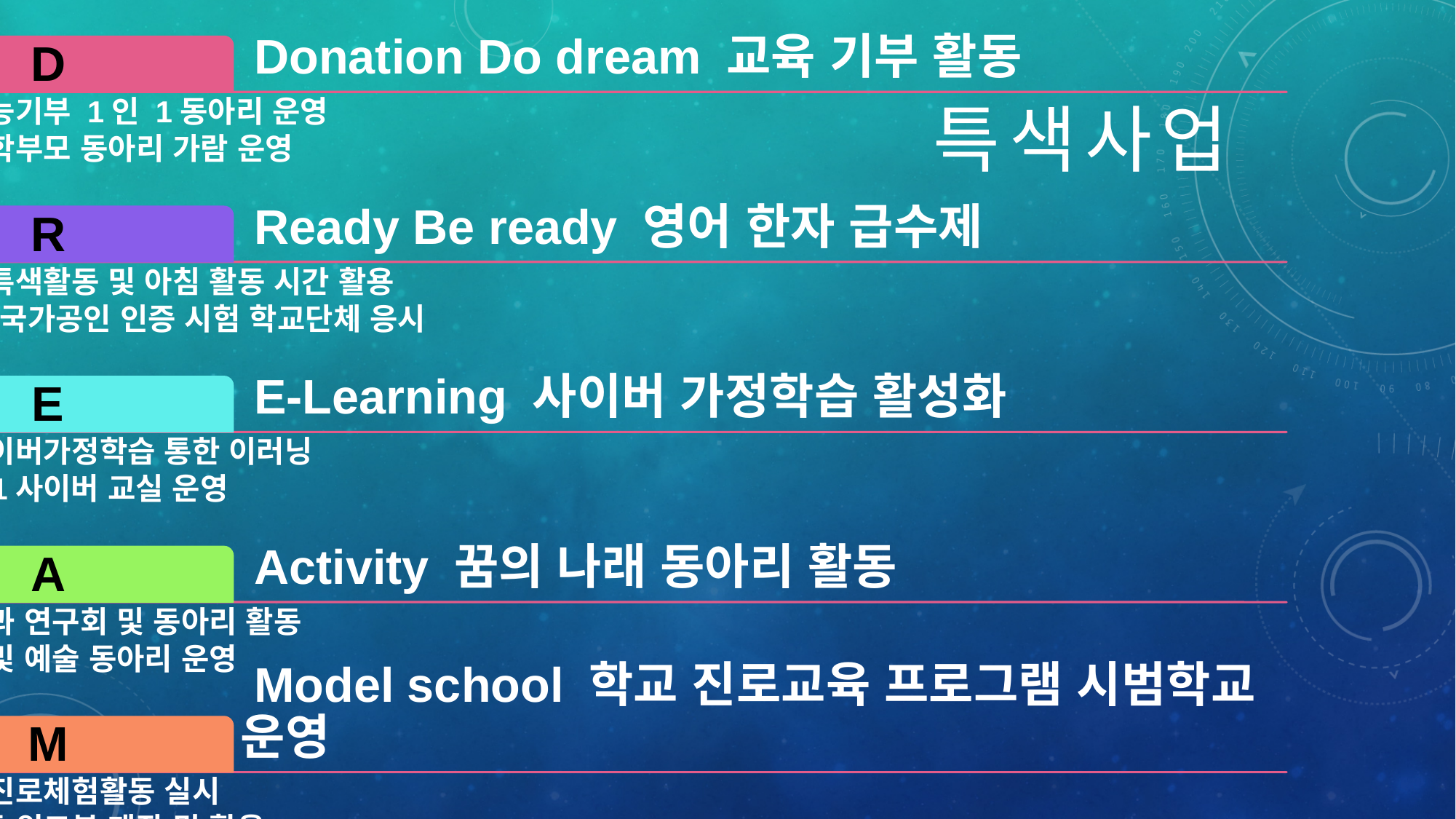

Donation Do dream 교육 기부 활동
D
교사 재능기부 1인 1동아리 운영
도서관 학부모 동아리 가람 운영
 Ready Be ready 영어 한자 급수제
R
창의적 특색활동 및 아침 활동 시간 활용
연 1회 국가공인 인증 시험 학교단체 응시
 E-Learning 사이버 가정학습 활성화
E
충북 사이버가정학습 통한 이러닝
1학급 1사이버 교실 운영
 Activity 꿈의 나래 동아리 활동
A
교사 교과 연구회 및 동아리 활동
스포츠 및 예술 동아리 운영
 Model school 학교 진로교육 프로그램 시범학교 운영
M
다양한 진로체험활동 실시
진로활동 워크북 제작 및 활용
# 특색사업